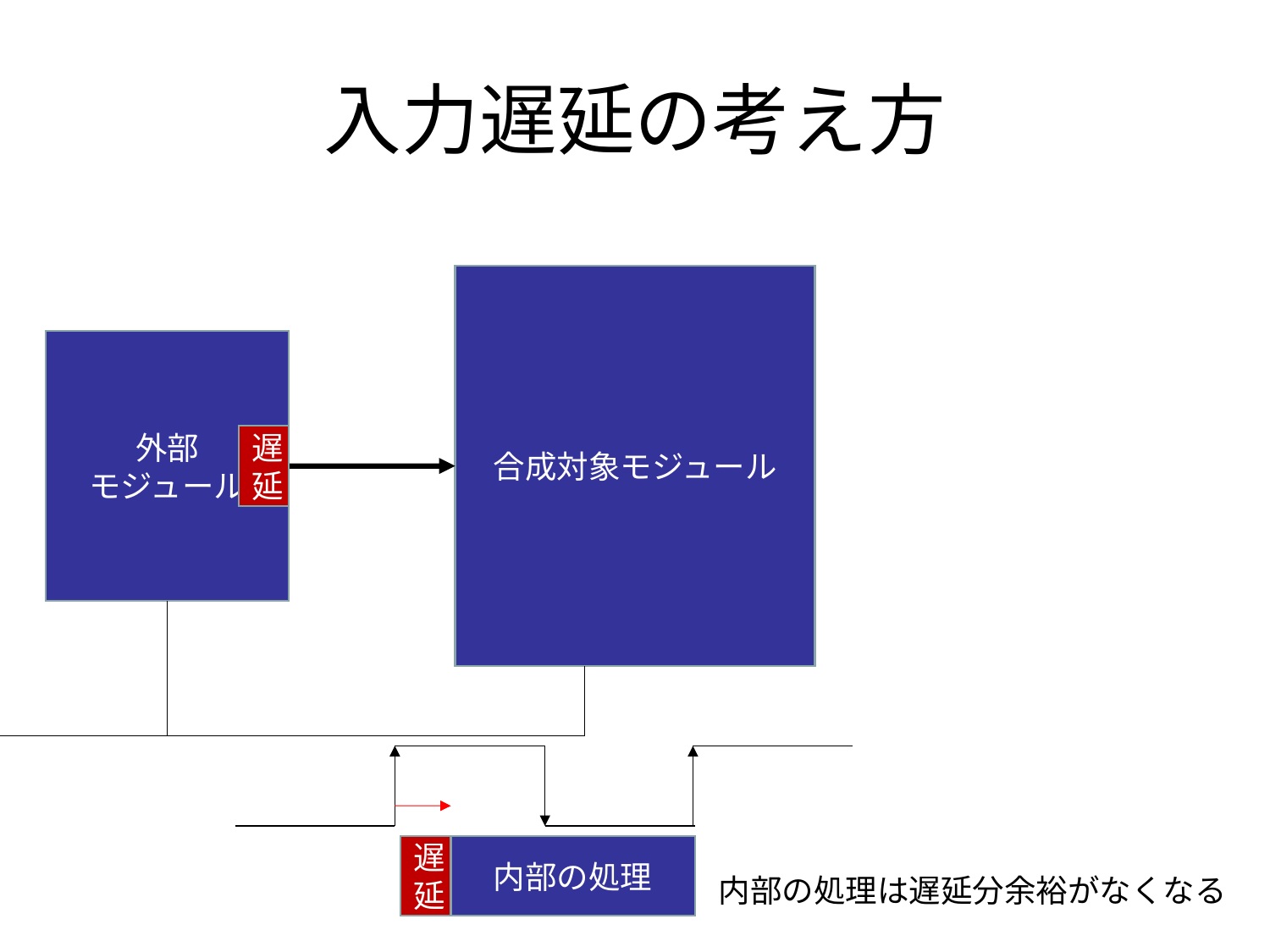

# 入力遅延の考え方
合成対象モジュール
外部
モジュール
遅延
遅延
内部の処理
内部の処理は遅延分余裕がなくなる